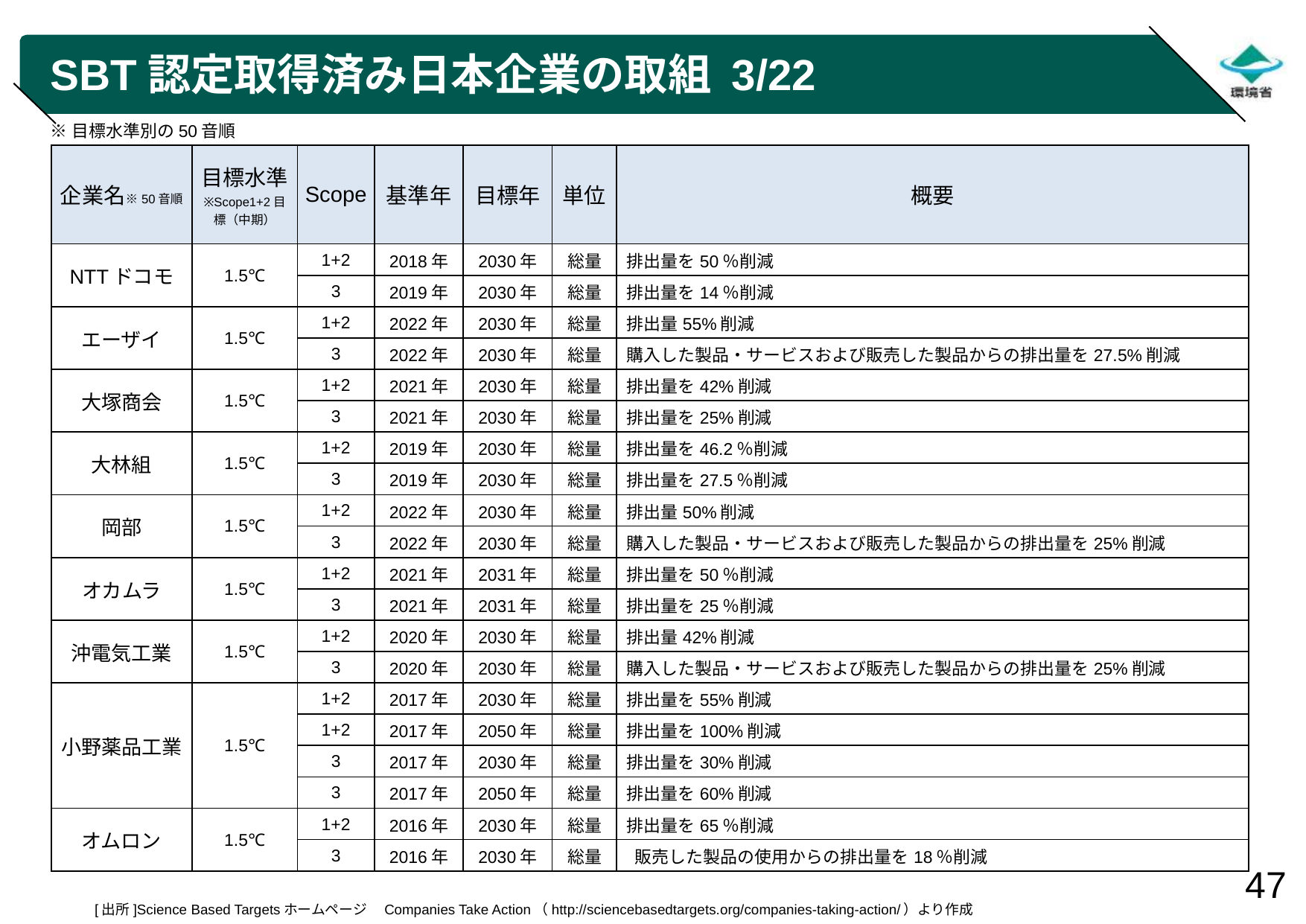

# SBT認定取得済み日本企業の取組 3/22
※目標水準別の50音順
| 企業名※50音順 | 目標水準 ※Scope1+2目標（中期） | Scope | 基準年 | 目標年 | 単位 | 概要 |
| --- | --- | --- | --- | --- | --- | --- |
| NTTドコモ | 1.5℃ | 1+2 | 2018年 | 2030年 | 総量 | 排出量を50％削減 |
|  |  | 3 | 2019年 | 2030年 | 総量 | 排出量を14％削減 |
| エーザイ | 1.5℃ | 1+2 | 2022年 | 2030年 | 総量 | 排出量55%削減 |
|  |  | 3 | 2022年 | 2030年 | 総量 | 購入した製品・サービスおよび販売した製品からの排出量を27.5%削減 |
| 大塚商会 | 1.5℃ | 1+2 | 2021年 | 2030年 | 総量 | 排出量を42%削減 |
|  |  | 3 | 2021年 | 2030年 | 総量 | 排出量を25%削減 |
| 大林組 | 1.5℃ | 1+2 | 2019年 | 2030年 | 総量 | 排出量を46.2％削減 |
|  |  | 3 | 2019年 | 2030年 | 総量 | 排出量を27.5％削減 |
| 岡部 | 1.5℃ | 1+2 | 2022年 | 2030年 | 総量 | 排出量50%削減 |
|  |  | 3 | 2022年 | 2030年 | 総量 | 購入した製品・サービスおよび販売した製品からの排出量を25%削減 |
| オカムラ | 1.5℃ | 1+2 | 2021年 | 2031年 | 総量 | 排出量を50％削減 |
|  |  | 3 | 2021年 | 2031年 | 総量 | 排出量を25％削減 |
| 沖電気工業 | 1.5℃ | 1+2 | 2020年 | 2030年 | 総量 | 排出量42%削減 |
|  |  | 3 | 2020年 | 2030年 | 総量 | 購入した製品・サービスおよび販売した製品からの排出量を25%削減 |
| 小野薬品工業 | 1.5℃ | 1+2 | 2017年 | 2030年 | 総量 | 排出量を55%削減 |
|  |  | 1+2 | 2017年 | 2050年 | 総量 | 排出量を100%削減 |
|  |  | 3 | 2017年 | 2030年 | 総量 | 排出量を30%削減 |
|  |  | 3 | 2017年 | 2050年 | 総量 | 排出量を60%削減 |
| オムロン | 1.5℃ | 1+2 | 2016年 | 2030年 | 総量 | 排出量を65％削減 |
|  |  | 3 | 2016年 | 2030年 | 総量 | 販売した製品の使用からの排出量を18％削減 |
[出所]Science Based Targetsホームページ　Companies Take Action（http://sciencebasedtargets.org/companies-taking-action/）より作成